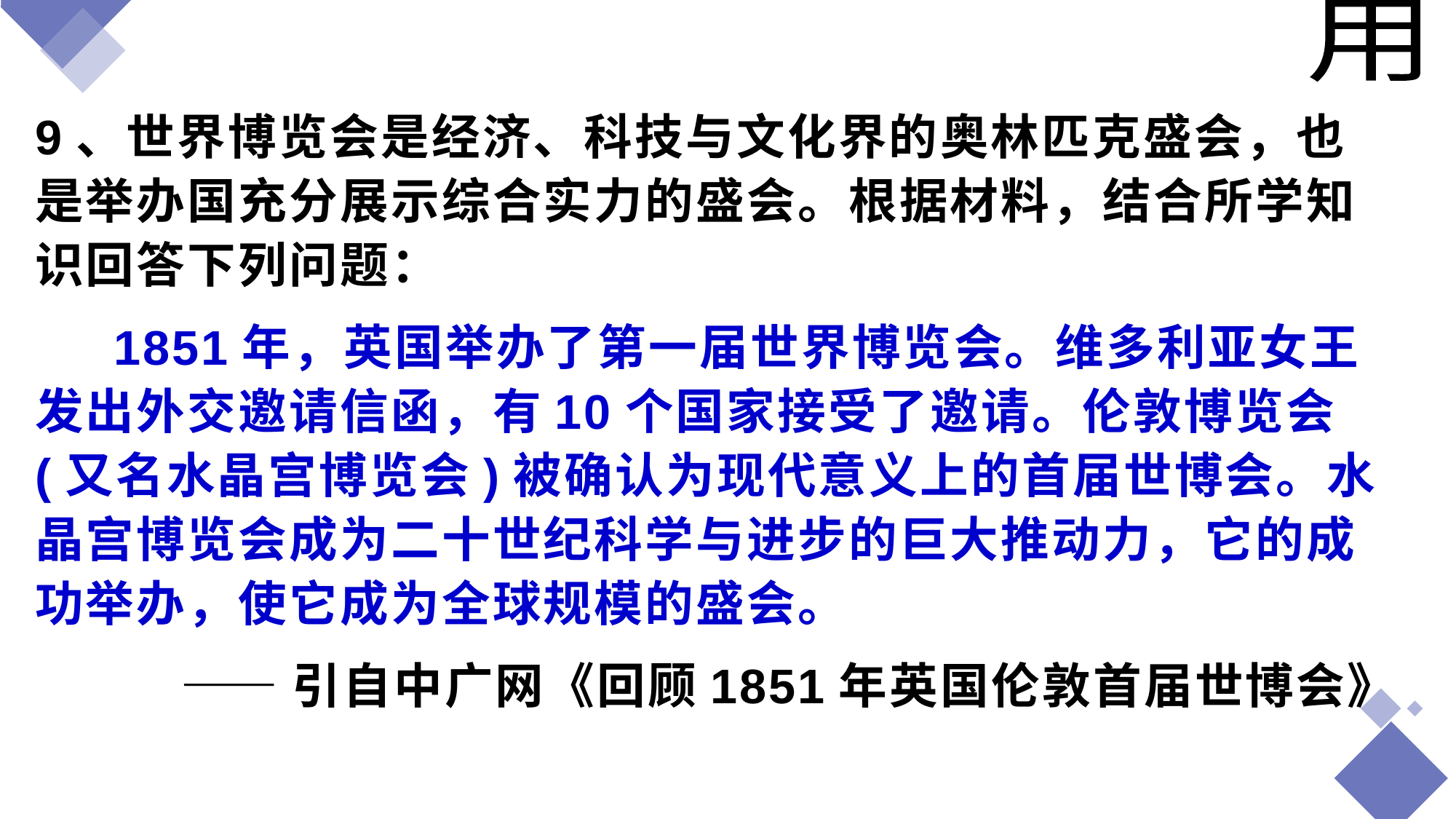

用
9、世界博览会是经济、科技与文化界的奥林匹克盛会，也是举办国充分展示综合实力的盛会。根据材料，结合所学知识回答下列问题：
     1851年，英国举办了第一届世界博览会。维多利亚女王发出外交邀请信函，有10个国家接受了邀请。伦敦博览会(又名水晶宫博览会)被确认为现代意义上的首届世博会。水晶宫博览会成为二十世纪科学与进步的巨大推动力，它的成功举办，使它成为全球规模的盛会。
――引自中广网《回顾1851年英国伦敦首届世博会》